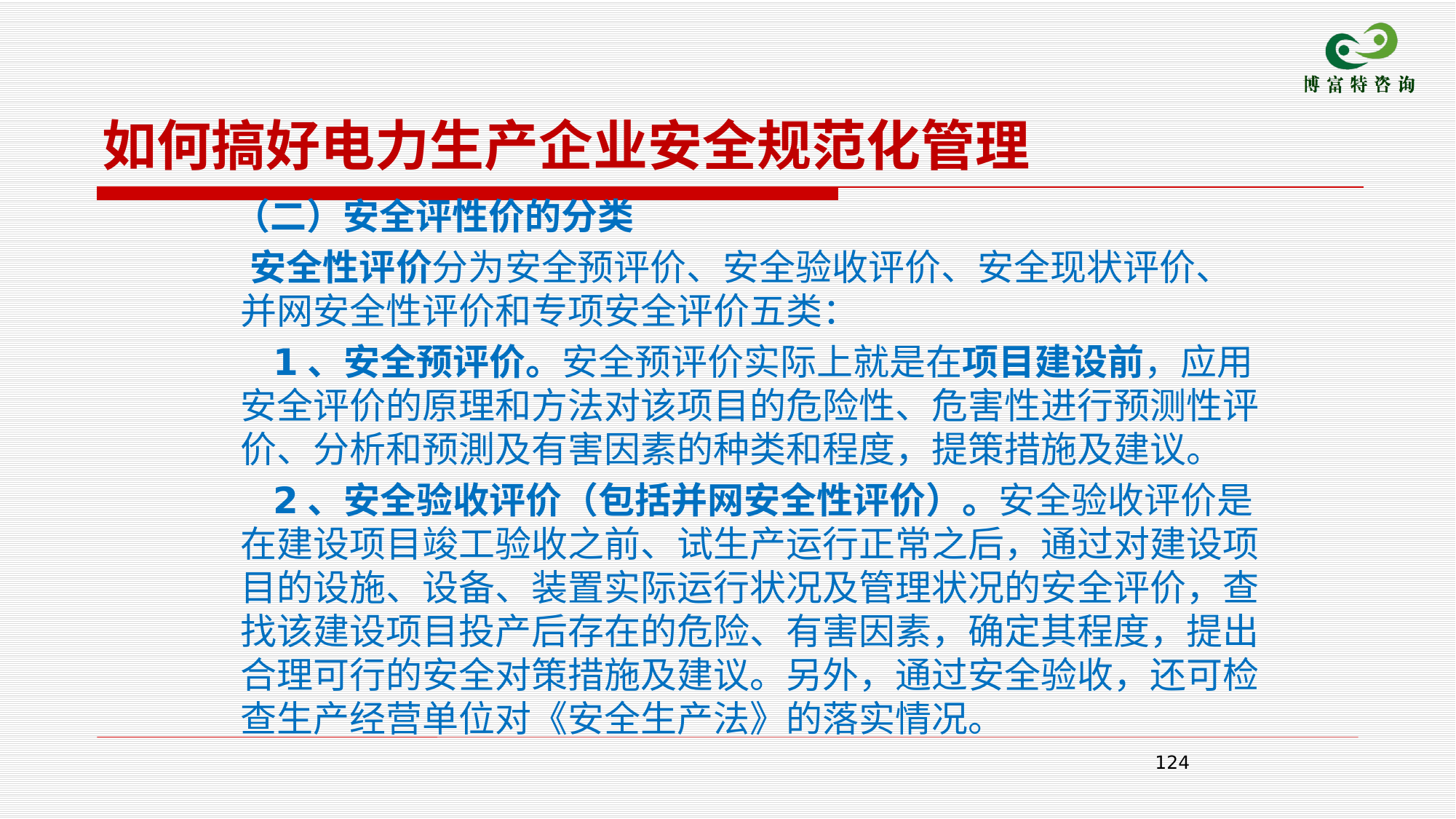

如何搞好电力生产企业安全规范化管理
     （二）安全评性价的分类
       安全性评价分为安全预评价、安全验收评价、安全现状评价、并网安全性评价和专项安全评价五类：
       1、安全预评价。安全预评价实际上就是在项目建设前，应用安全评价的原理和方法对该项目的危险性、危害性进行预测性评价、分析和预測及有害因素的种类和程度，提策措施及建议。
       2、安全验收评价（包括并网安全性评价）。安全验收评价是在建设项目竣工验收之前、试生产运行正常之后，通过对建设项目的设施、设备、装置实际运行状况及管理状况的安全评价，查找该建设项目投产后存在的危险、有害因素，确定其程度，提出合理可行的安全对策措施及建议。另外，通过安全验收，还可检查生产经营单位对《安全生产法》的落实情况。

124